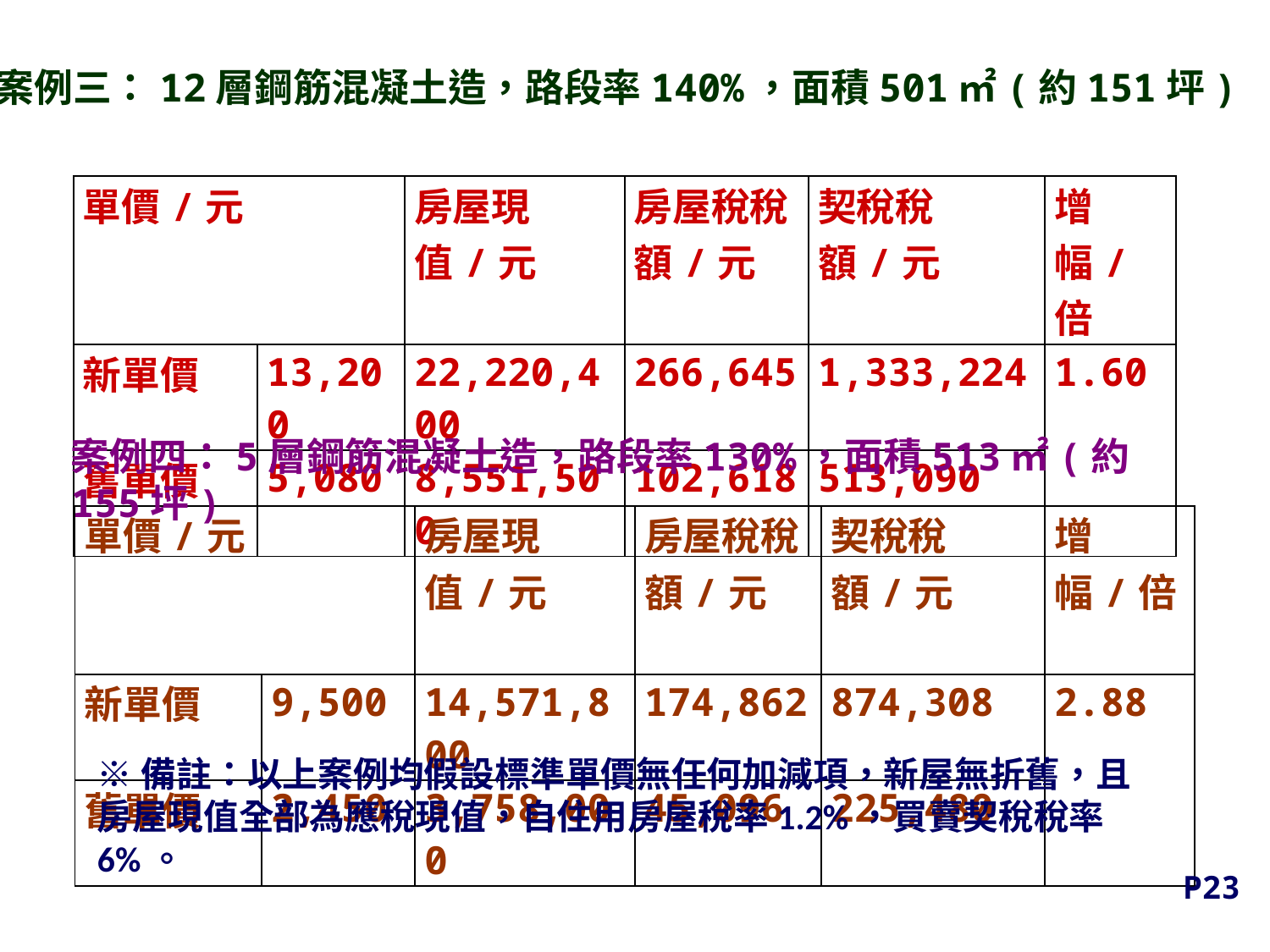

案例三：12層鋼筋混凝土造，路段率140%，面積501㎡(約151坪)
| 單價/元 |  | 房屋現值/元 | 房屋稅稅額/元 | 契稅稅額/元 | 增幅/倍 |
| --- | --- | --- | --- | --- | --- |
| 新單價 | 13,200 | 22,220,400 | 266,645 | 1,333,224 | 1.60 |
| 舊單價 | 5,080 | 8,551,500 | 102,618 | 513,090 |  |
案例四：5層鋼筋混凝土造，路段率130%，面積513㎡(約155坪)
| 單價/元 |  | 房屋現值/元 | 房屋稅稅額/元 | 契稅稅額/元 | 增幅/倍 |
| --- | --- | --- | --- | --- | --- |
| 新單價 | 9,500 | 14,571,800 | 174,862 | 874,308 | 2.88 |
| 舊單價 | 2,450 | 3,758,000 | 45,096 | 225,480 |  |
※備註：以上案例均假設標準單價無任何加減項，新屋無折舊，且房屋現值全部為應稅現值，自住用房屋稅率1.2%，買賣契稅稅率6%。
P23